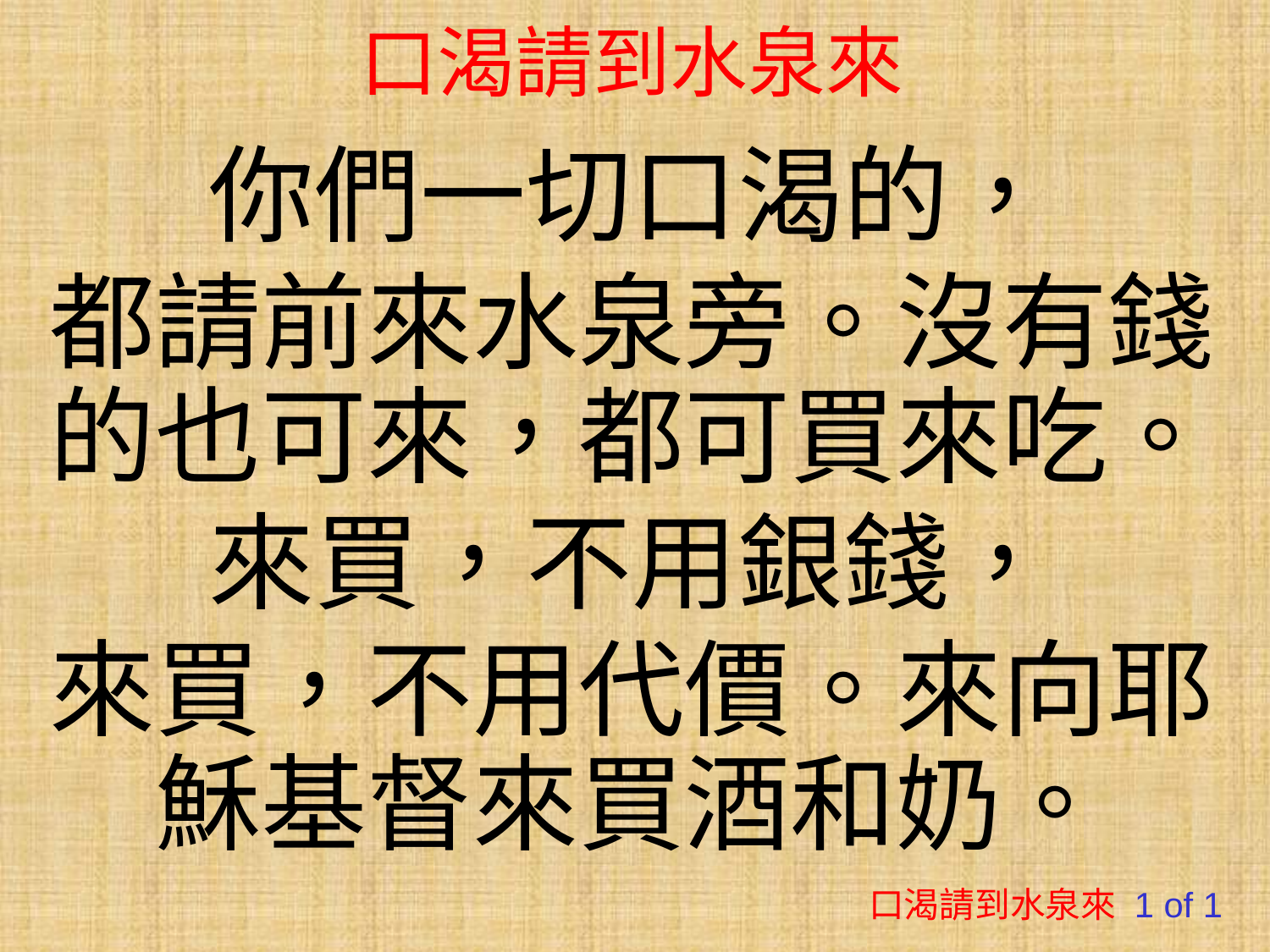

# 口渴請到水泉來
你們一切口渴的，
都請前來水泉旁。沒有錢的也可來，都可買來吃。
來買，不用銀錢，
來買，不用代價。來向耶穌基督來買酒和奶。
口渴請到水泉來 1 of 1